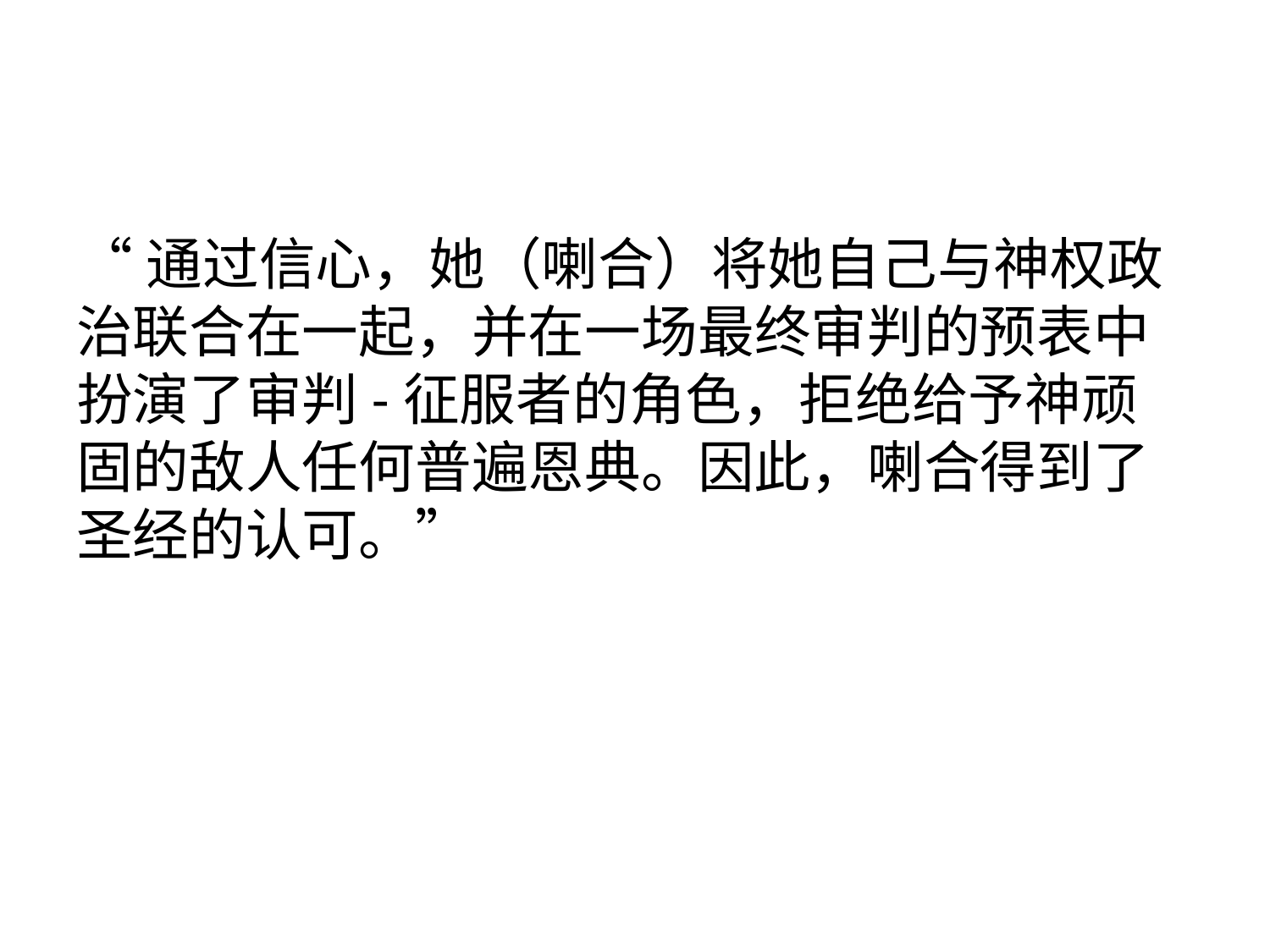

#
“通过信心，她（喇合）将她自己与神权政治联合在一起，并在一场最终审判的预表中扮演了审判-征服者的角色，拒绝给予神顽固的敌人任何普遍恩典。因此，喇合得到了圣经的认可。”